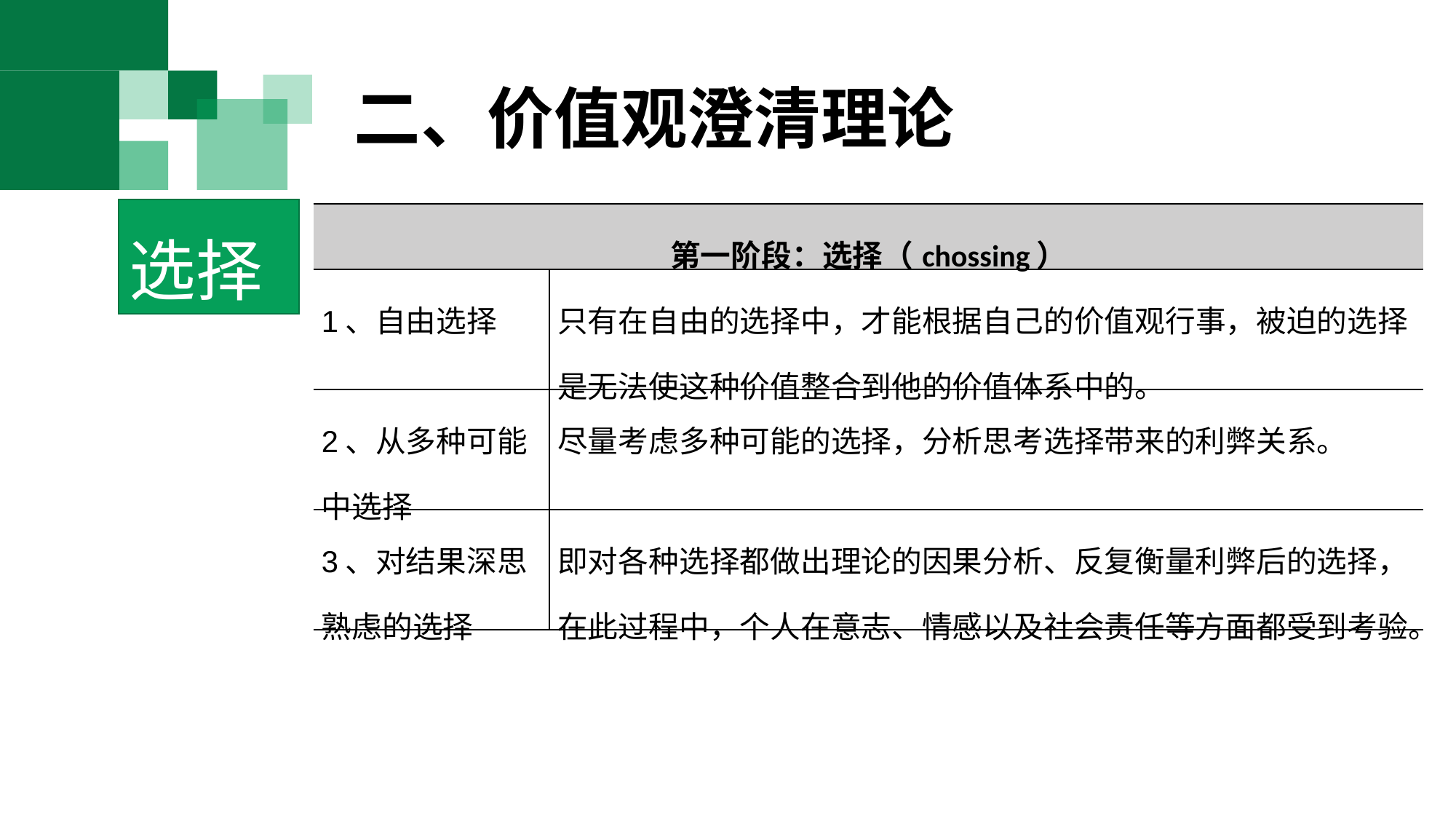

二、学业规划的特点是什么？
二、价值观澄清理论

选择
| 第一阶段：选择（chossing） |  |
| --- | --- |
| 1、自由选择 | 只有在自由的选择中，才能根据自己的价值观行事，被迫的选择是无法使这种价值整合到他的价值体系中的。 |
| 2、从多种可能中选择 | 尽量考虑多种可能的选择，分析思考选择带来的利弊关系。 |
| 3、对结果深思熟虑的选择 | 即对各种选择都做出理论的因果分析、反复衡量利弊后的选择，在此过程中，个人在意志、情感以及社会责任等方面都受到考验。 |